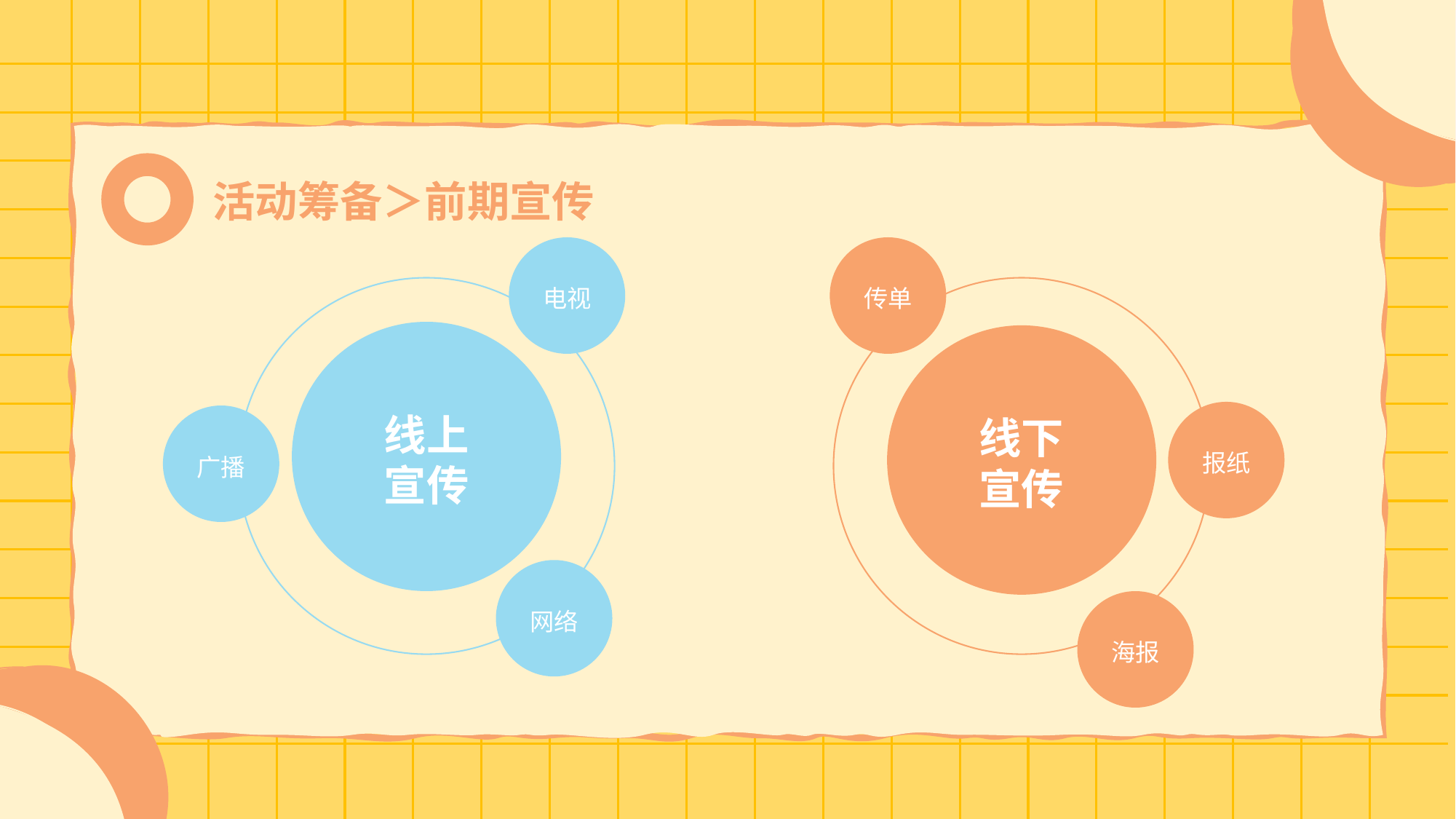

# 活动筹备＞前期宣传
电视
传单

线上
宣传
线下
宣传
报纸
广播
网络
海报